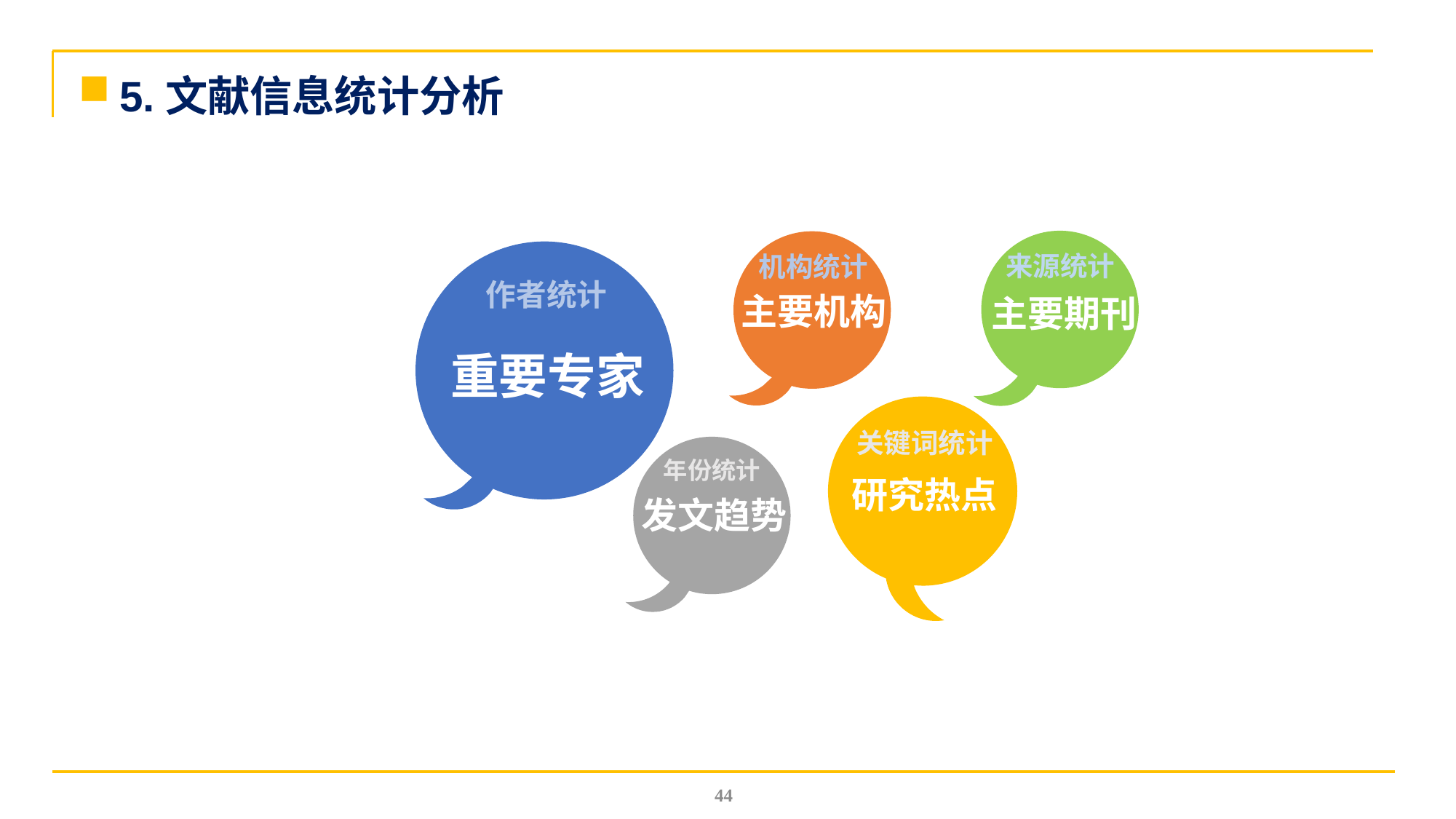

5.文献信息统计分析

来源统计
机构统计
作者统计
主要机构
主要期刊
重要专家

关键词统计

年份统计
研究热点
发文趋势
44